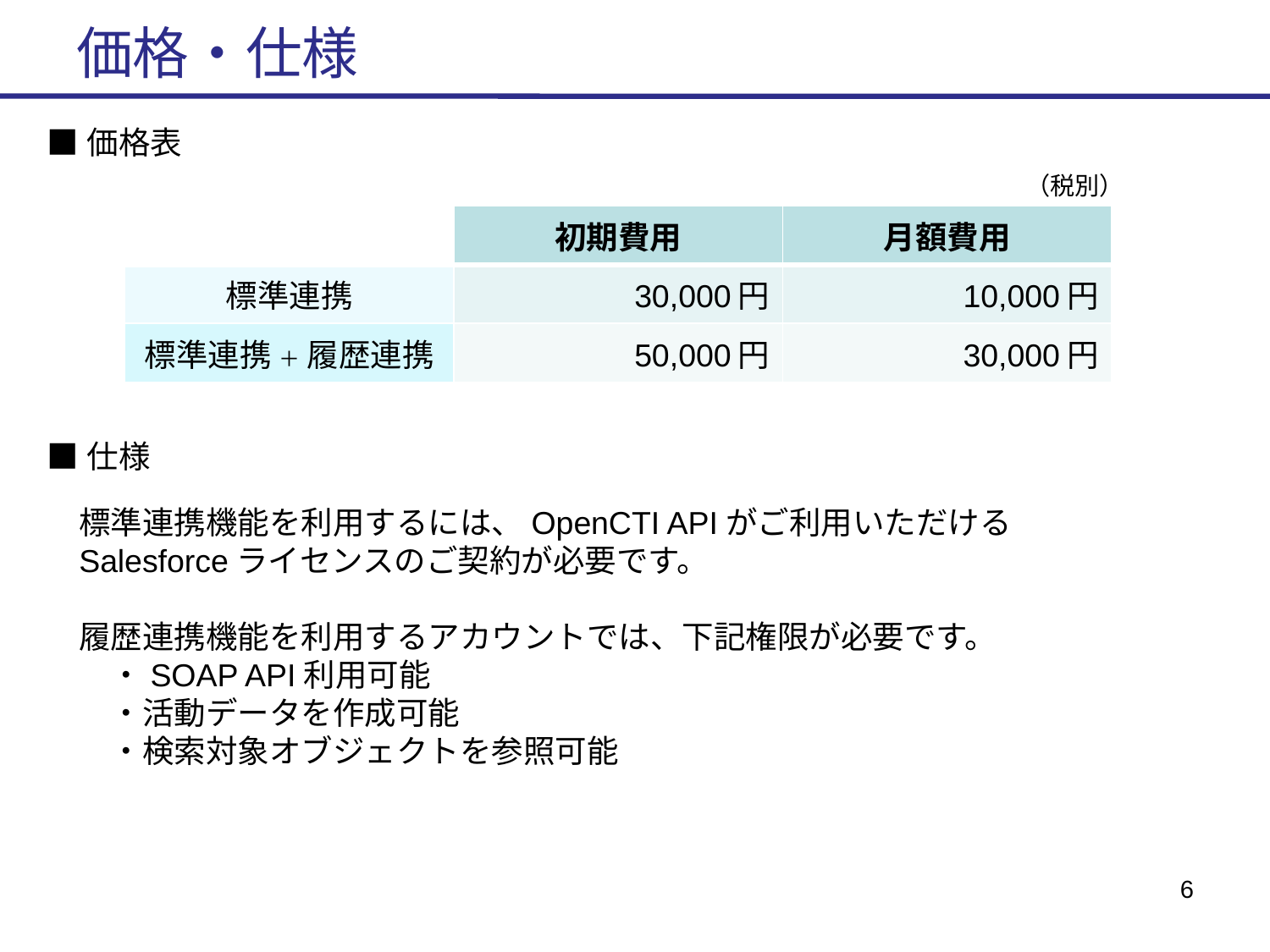

# 価格・仕様
■価格表
（税別）
|  | 初期費用 | 月額費用 |
| --- | --- | --- |
| 標準連携 | 30,000円 | 10,000円 |
| 標準連携 ＋ 履歴連携 | 50,000円 | 30,000円 |
■仕様
標準連携機能を利用するには、OpenCTI APIがご利用いただける
Salesforceライセンスのご契約が必要です。

履歴連携機能を利用するアカウントでは、下記権限が必要です。
　・SOAP API利用可能
　・活動データを作成可能
　・検索対象オブジェクトを参照可能
6